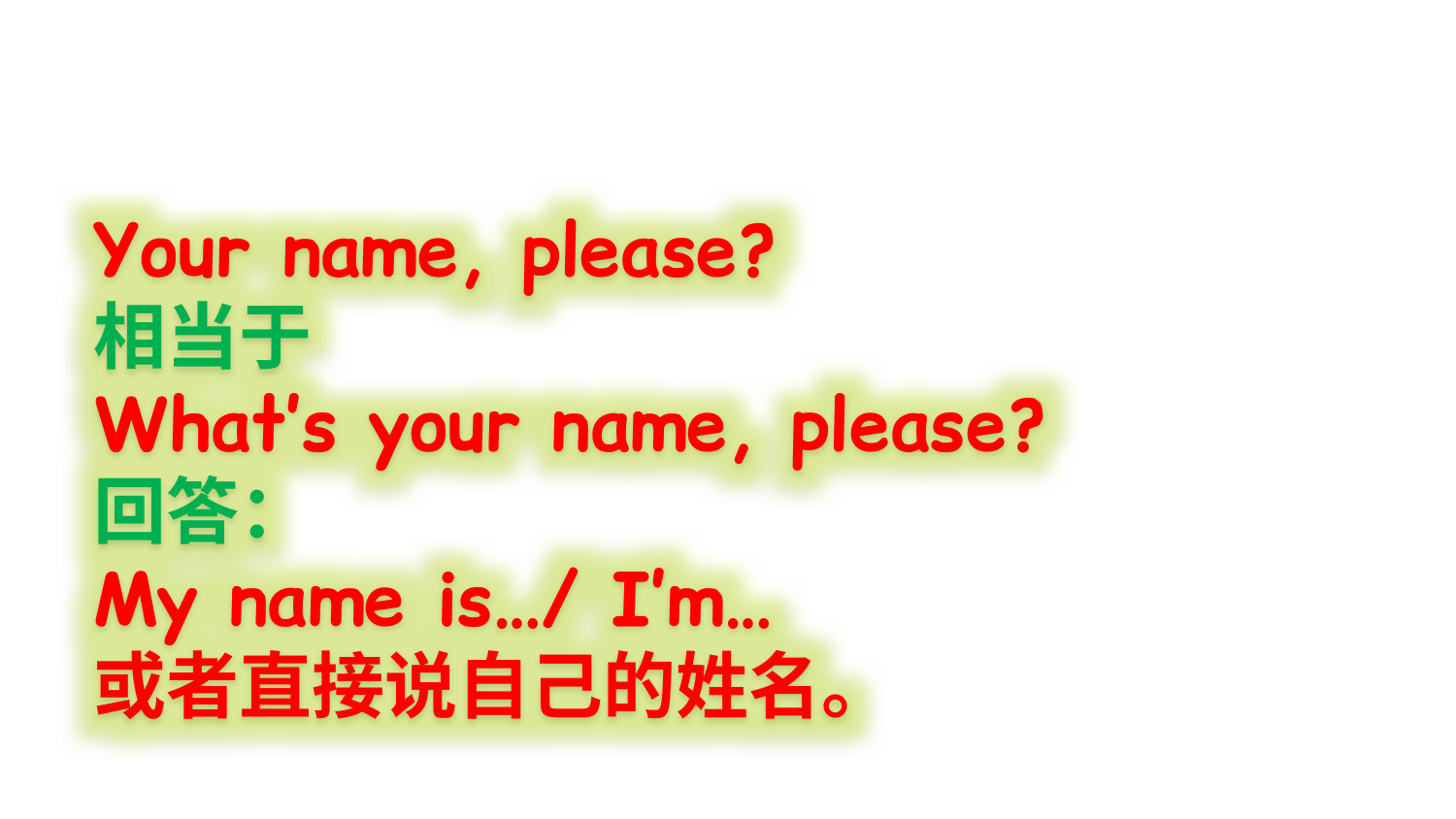

Your name, please?
相当于
What’s your name, please?
回答：
My name is…/ I’m…
或者直接说自己的姓名。